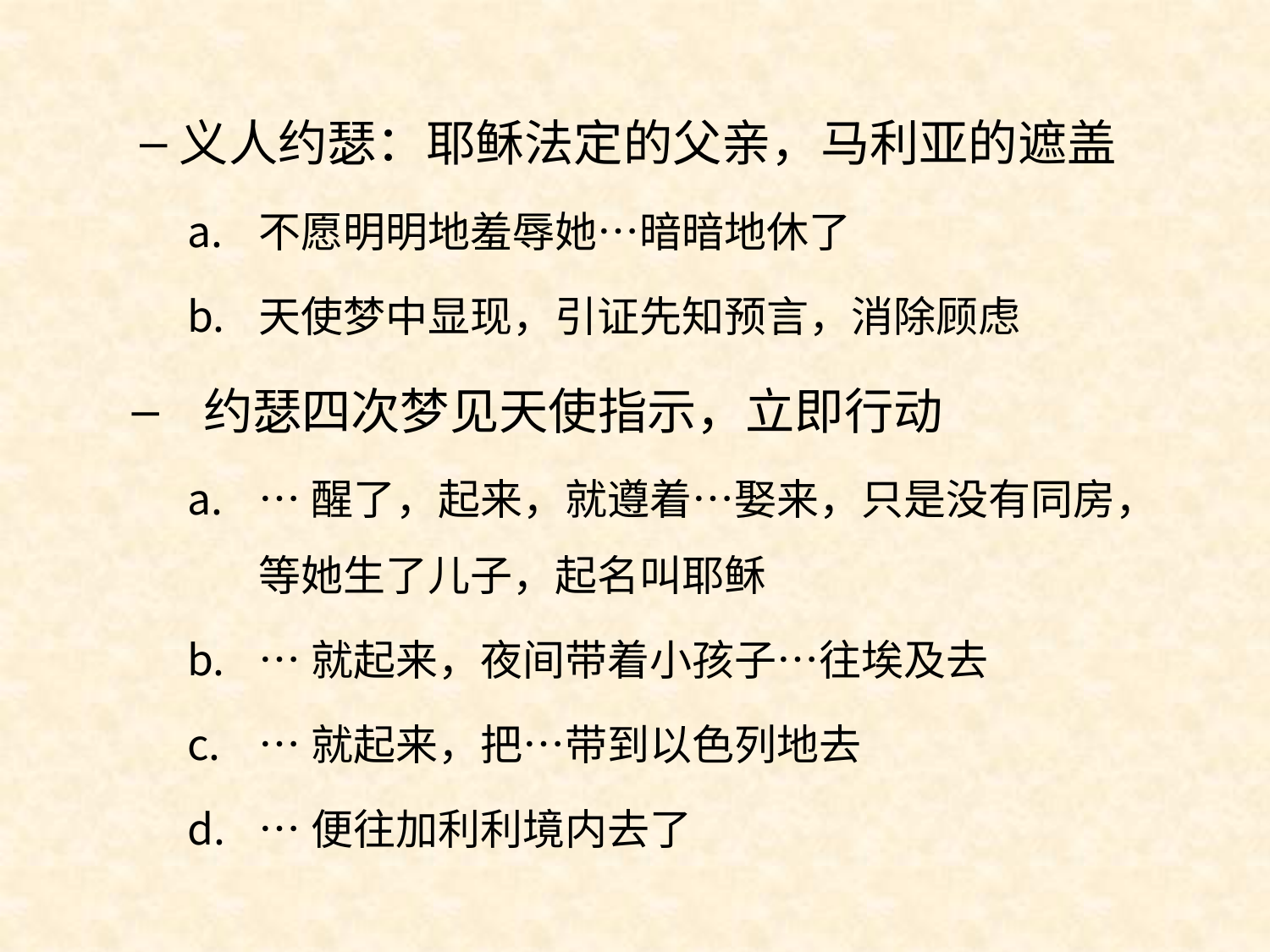

义人约瑟：耶稣法定的父亲，马利亚的遮盖
不愿明明地羞辱她…暗暗地休了
天使梦中显现，引证先知预言，消除顾虑
约瑟四次梦见天使指示，立即行动
…醒了，起来，就遵着…娶来，只是没有同房，等她生了儿子，起名叫耶稣
…就起来，夜间带着小孩子…往埃及去
…就起来，把…带到以色列地去
…便往加利利境内去了